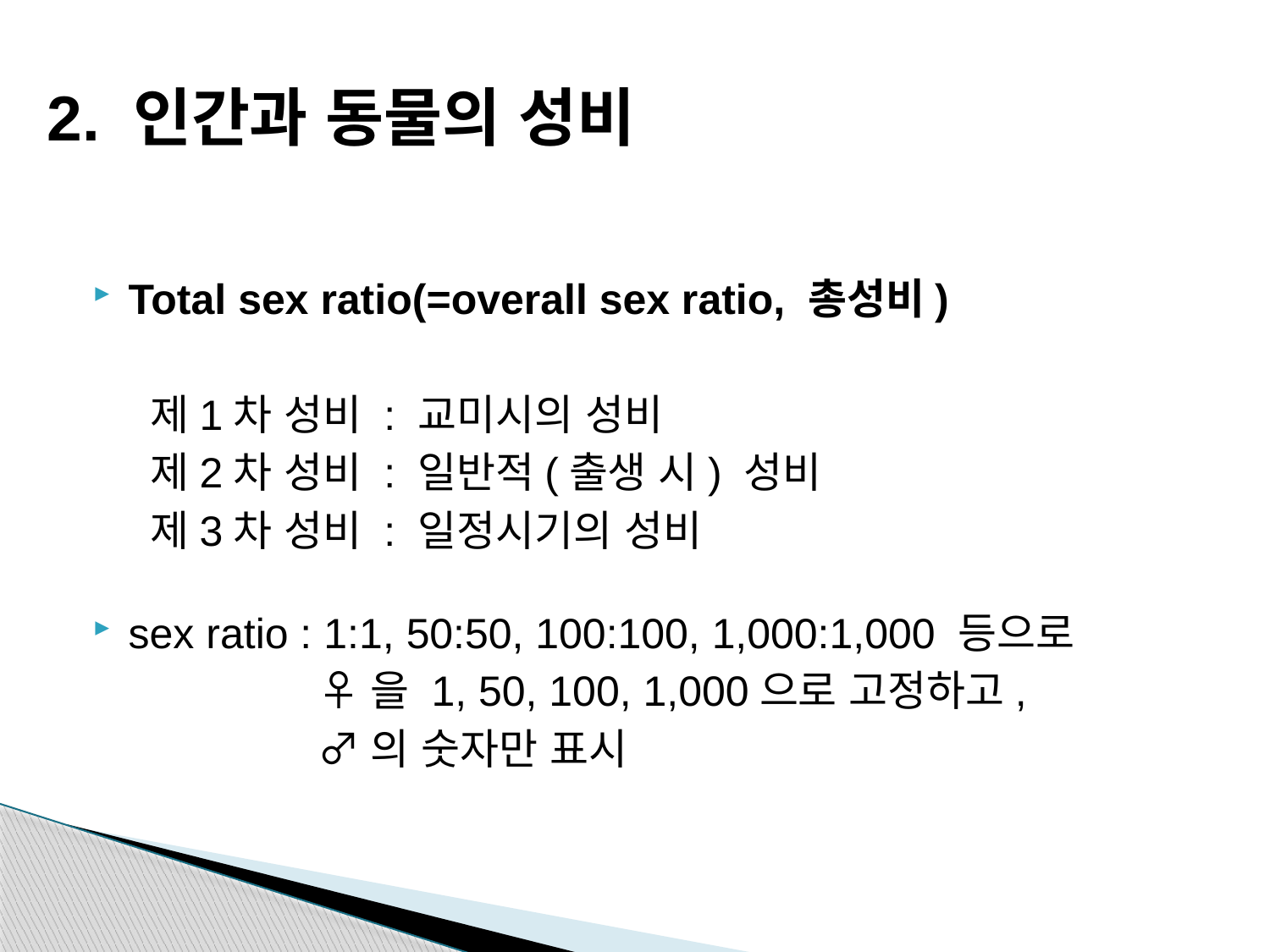

# 2. 인간과 동물의 성비
Total sex ratio(=overall sex ratio, 총성비)

    제1차 성비 : 교미시의 성비
    제2차 성비 : 일반적(출생 시) 성비
    제3차 성비 : 일정시기의 성비

sex ratio : 1:1, 50:50, 100:100, 1,000:1,000 등으로
                   ♀을 1, 50, 100, 1,000으로 고정하고,
                   ♂의 숫자만 표시